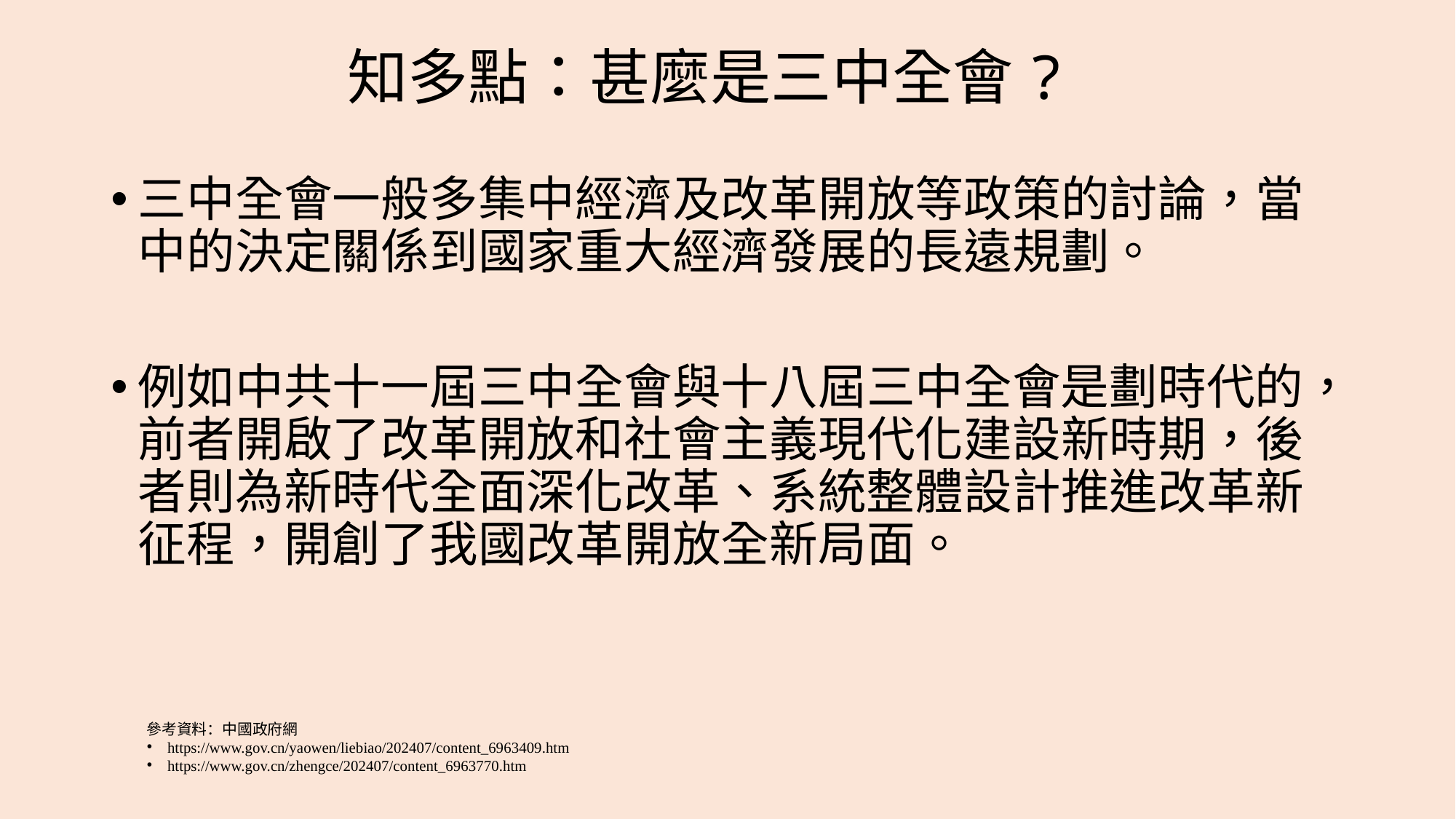

# 知多點：甚麼是三中全會?
三中全會一般多集中經濟及改革開放等政策的討論，當中的決定關係到國家重大經濟發展的長遠規劃。

例如中共十一屆三中全會與十八屆三中全會是劃時代的，前者開啟了改革開放和社會主義現代化建設新時期，後者則為新時代全面深化改革、系統整體設計推進改革新征程，開創了我國改革開放全新局面。

參考資料：中國政府網
https://www.gov.cn/yaowen/liebiao/202407/content_6963409.htm
https://www.gov.cn/zhengce/202407/content_6963770.htm